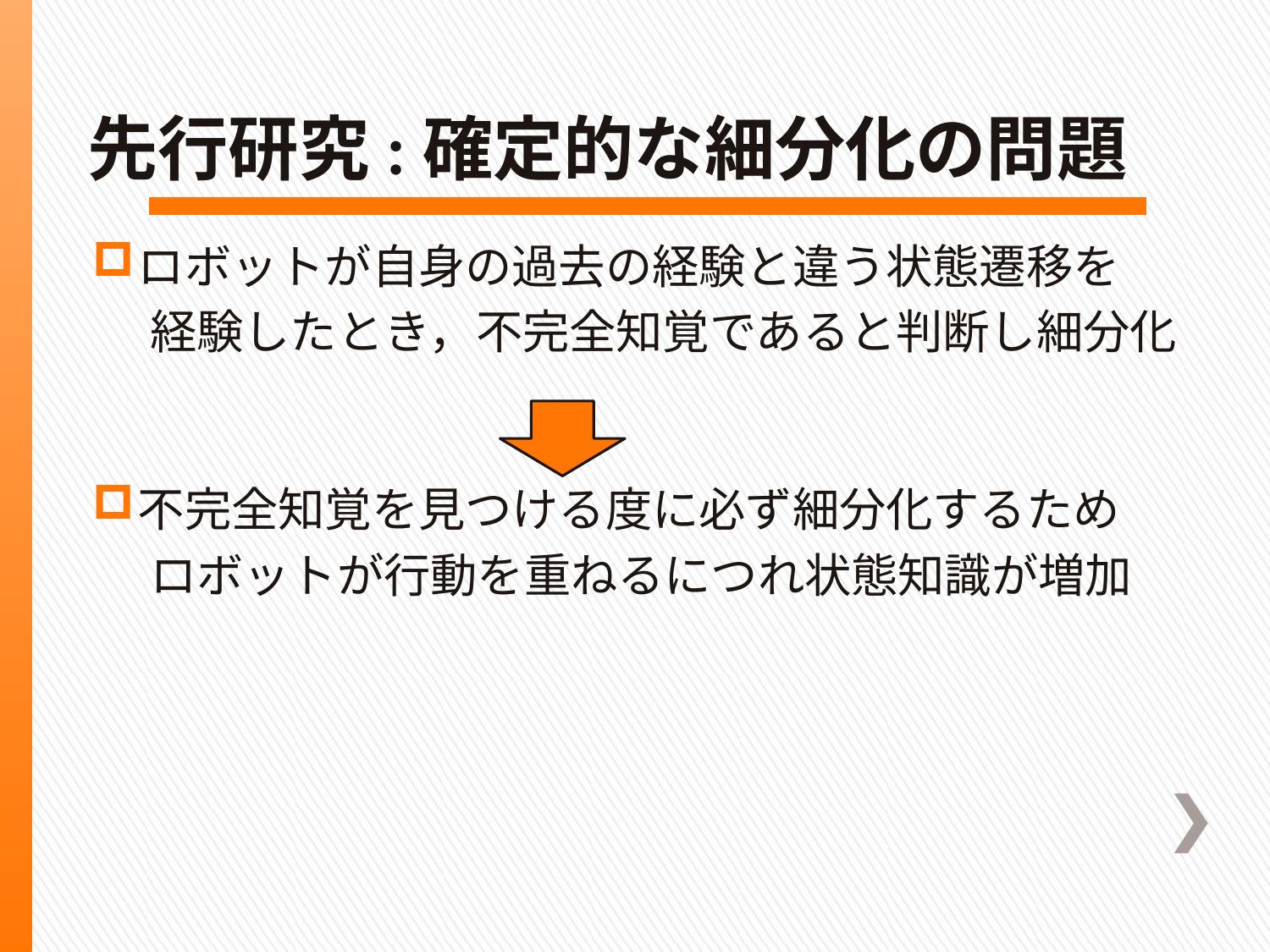

# 先行研究:確定的な細分化の問題
ロボットが自身の過去の経験と違う状態遷移を
　 経験したとき，不完全知覚であると判断し細分化

不完全知覚を見つける度に必ず細分化するため
　 ロボットが行動を重ねるにつれ状態知識が増加